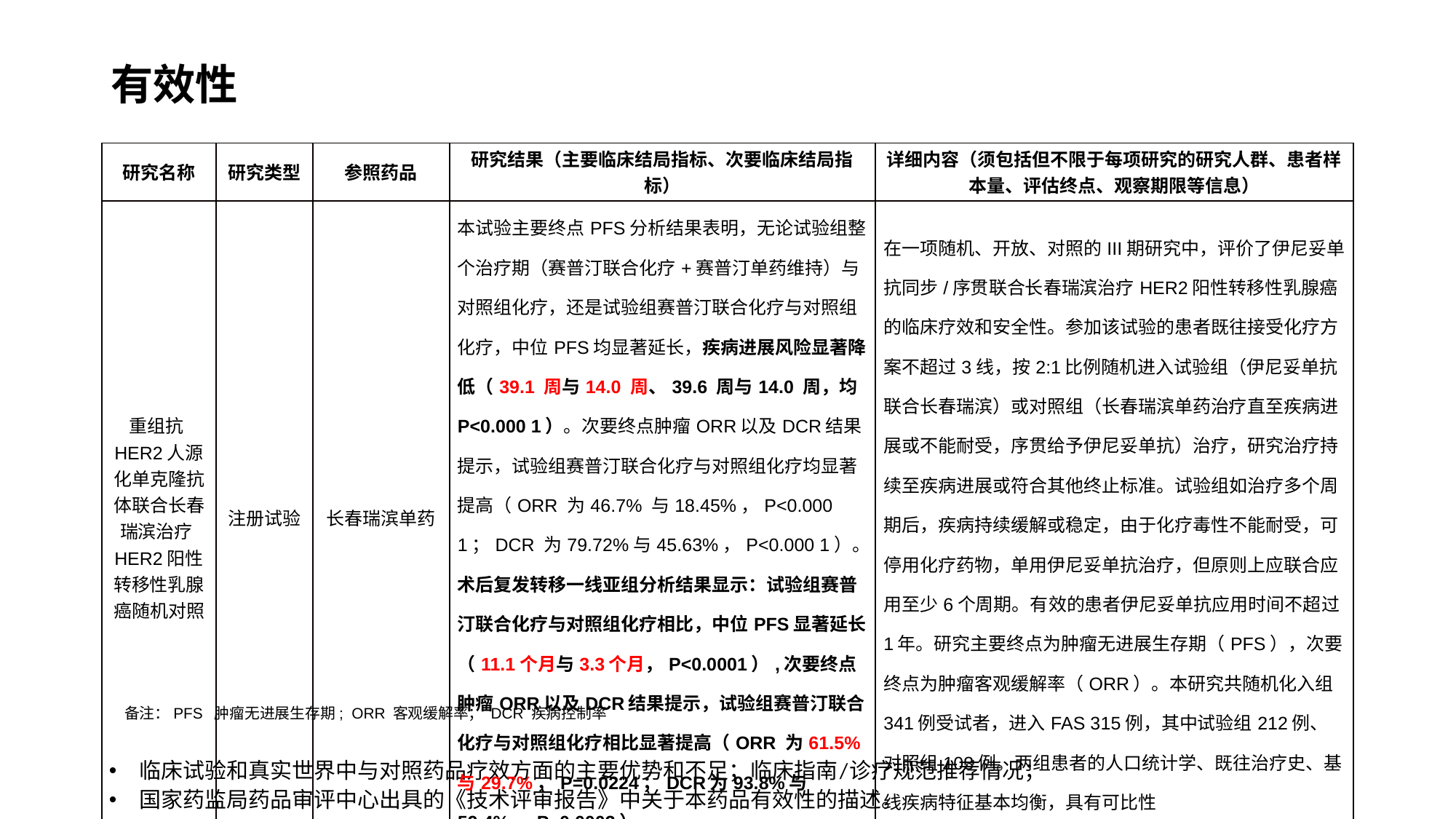

# 有效性
| 研究名称 | 研究类型 | 参照药品 | 研究结果（主要临床结局指标、次要临床结局指标） | 详细内容（须包括但不限于每项研究的研究人群、患者样本量、评估终点、观察期限等信息） |
| --- | --- | --- | --- | --- |
| 重组抗HER2人源化单克隆抗体联合长春瑞滨治疗HER2阳性转移性乳腺癌随机对照 | 注册试验 | 长春瑞滨单药 | 本试验主要终点PFS分析结果表明，无论试验组整个治疗期（赛普汀联合化疗+赛普汀单药维持）与对照组化疗，还是试验组赛普汀联合化疗与对照组化疗，中位PFS均显著延长，疾病进展风险显著降低（39.1 周与14.0 周、39.6 周与14.0 周，均P<0.000 1）。次要终点肿瘤ORR以及DCR结果提示，试验组赛普汀联合化疗与对照组化疗均显著提高（ORR 为46.7% 与18.45%，P<0.000 1；DCR 为79.72%与45.63%，P<0.000 1）。术后复发转移一线亚组分析结果显示：试验组赛普汀联合化疗与对照组化疗相比，中位PFS显著延长（11.1个月与3.3个月，P<0.0001）,次要终点肿瘤ORR以及DCR结果提示，试验组赛普汀联合化疗与对照组化疗相比显著提高（ORR 为61.5%与29.7%，P=0.0224；DCR为93.8%与59.4%，P=0.0003） | 在一项随机、开放、对照的III期研究中，评价了伊尼妥单抗同步/序贯联合长春瑞滨治疗HER2阳性转移性乳腺癌的临床疗效和安全性。参加该试验的患者既往接受化疗方案不超过3线，按2:1比例随机进入试验组（伊尼妥单抗联合长春瑞滨）或对照组（长春瑞滨单药治疗直至疾病进展或不能耐受，序贯给予伊尼妥单抗）治疗，研究治疗持续至疾病进展或符合其他终止标准。试验组如治疗多个周期后，疾病持续缓解或稳定，由于化疗毒性不能耐受，可停用化疗药物，单用伊尼妥单抗治疗，但原则上应联合应用至少6个周期。有效的患者伊尼妥单抗应用时间不超过1年。研究主要终点为肿瘤无进展生存期（PFS），次要终点为肿瘤客观缓解率（ORR）。本研究共随机化入组341例受试者，进入FAS 315例，其中试验组212例、对照组103例。两组患者的人口统计学、既往治疗史、基线疾病特征基本均衡，具有可比性 |
备注：PFS  肿瘤无进展生存期;  ORR 客观缓解率； DCR 疾病控制率
临床试验和真实世界中与对照药品疗效方面的主要优势和不足；临床指南/诊疗规范推荐情况；
国家药监局药品审评中心出具的《技术评审报告》中关于本药品有效性的描述。